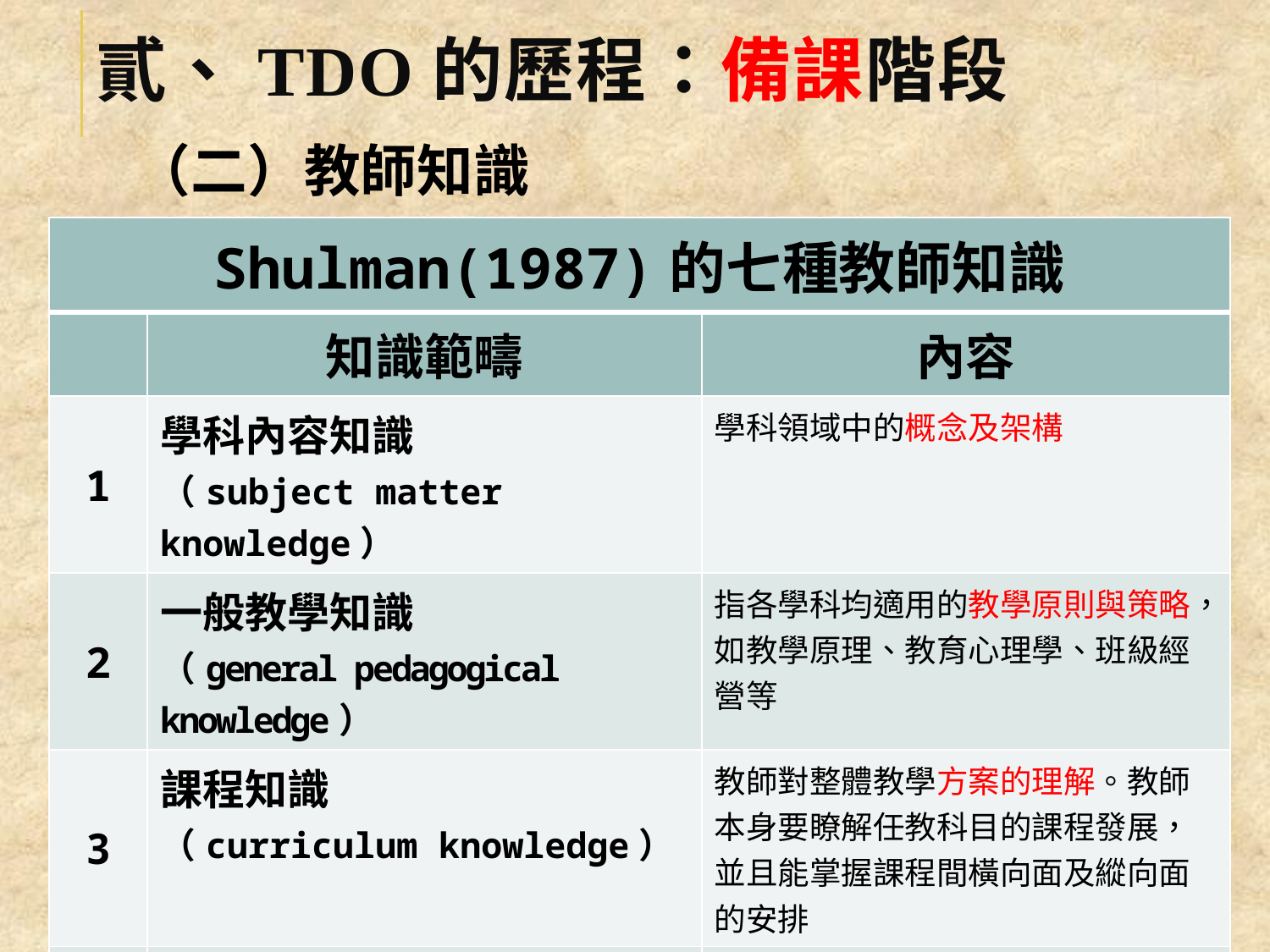

# 貳、TDO的歷程：備課階段
（二）教師知識

| Shulman(1987)的七種教師知識 |  |  |
| --- | --- | --- |
|  | 知識範疇 | 內容 |
| 1 | 學科內容知識 （subject matter knowledge） | 學科領域中的概念及架構 |
| 2 | 一般教學知識 （general pedagogical knowledge） | 指各學科均適用的教學原則與策略，如教學原理、教育心理學、班級經營等 |
| 3 | 課程知識 （curriculum knowledge） | 教師對整體教學方案的理解。教師本身要瞭解任教科目的課程發展，並且能掌握課程間橫向面及縱向面的安排 |
| 4 | 學科教學知識 （pedagogical content knowledge） | 教師為進行特定學科的教學，融合學科知識與一般教學知識 |
12